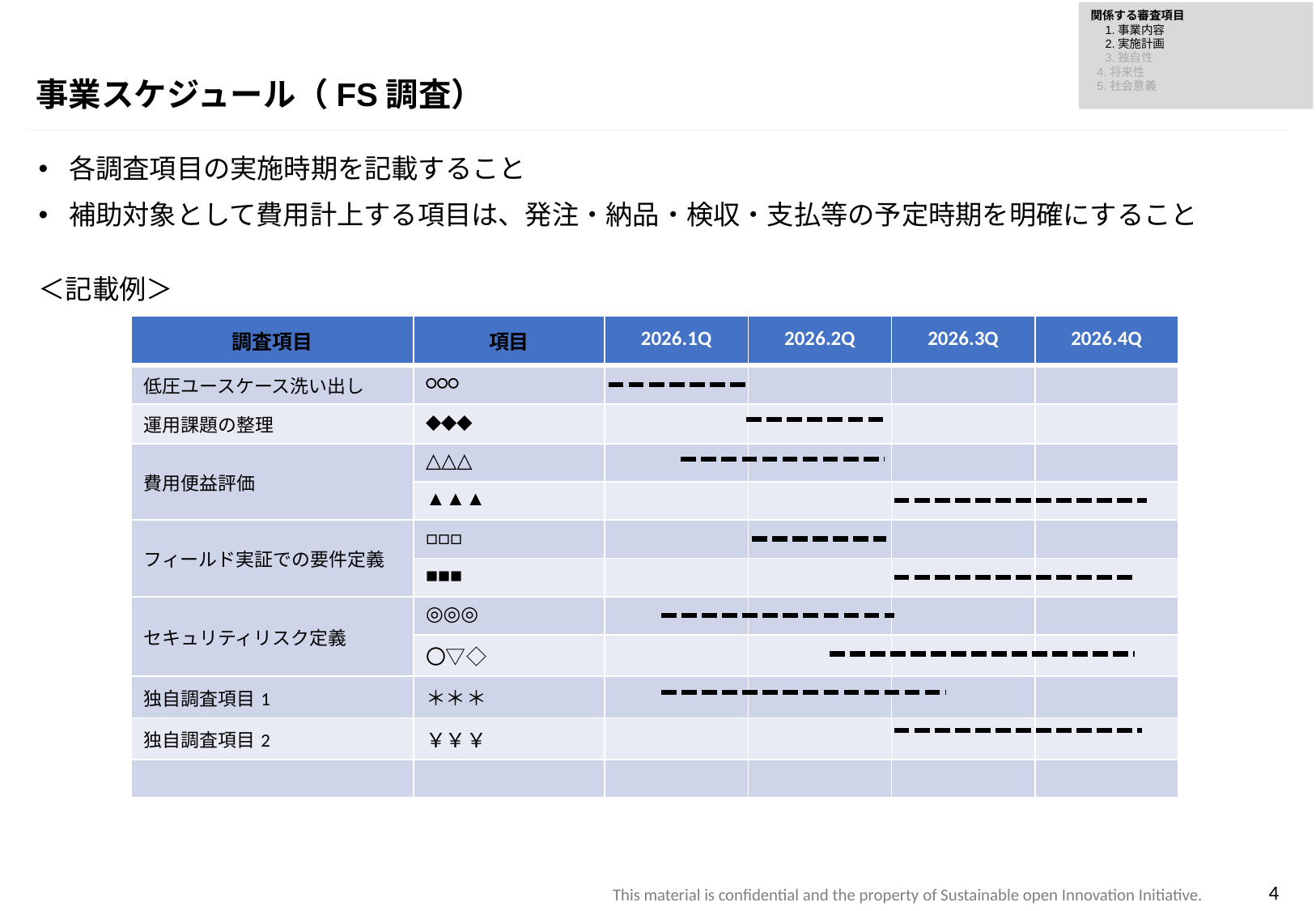

関係する審査項目
　1.事業内容
　2.実施計画
　3.独自性
  4.将来性
  5.社会意義
事業スケジュール（FS調査）
各調査項目の実施時期を記載すること
補助対象として費用計上する項目は、発注・納品・検収・支払等の予定時期を明確にすること
＜記載例＞
| 調査項目 | 項目 | 2026.1Q | 2026.2Q | 2026.3Q | 2026.4Q |
| --- | --- | --- | --- | --- | --- |
| 低圧ユースケース洗い出し | ○○○ |  |  |  |  |
| 運用課題の整理 | ◆◆◆ |  |  |  |  |
| 費用便益評価 | △△△ |  |  |  |  |
|  | ▲▲▲ |  |  |  |  |
| フィールド実証での要件定義 | □□□ |  |  |  |  |
|  | ■■■ |  |  |  |  |
| セキュリティリスク定義 | ◎◎◎ |  |  |  |  |
|  | 〇▽◇ |  |  |  |  |
| 独自調査項目1 | ＊＊＊ |  |  |  |  |
| 独自調査項目2 | ￥￥￥ |  |  |  |  |
|  |  |  |  |  |  |